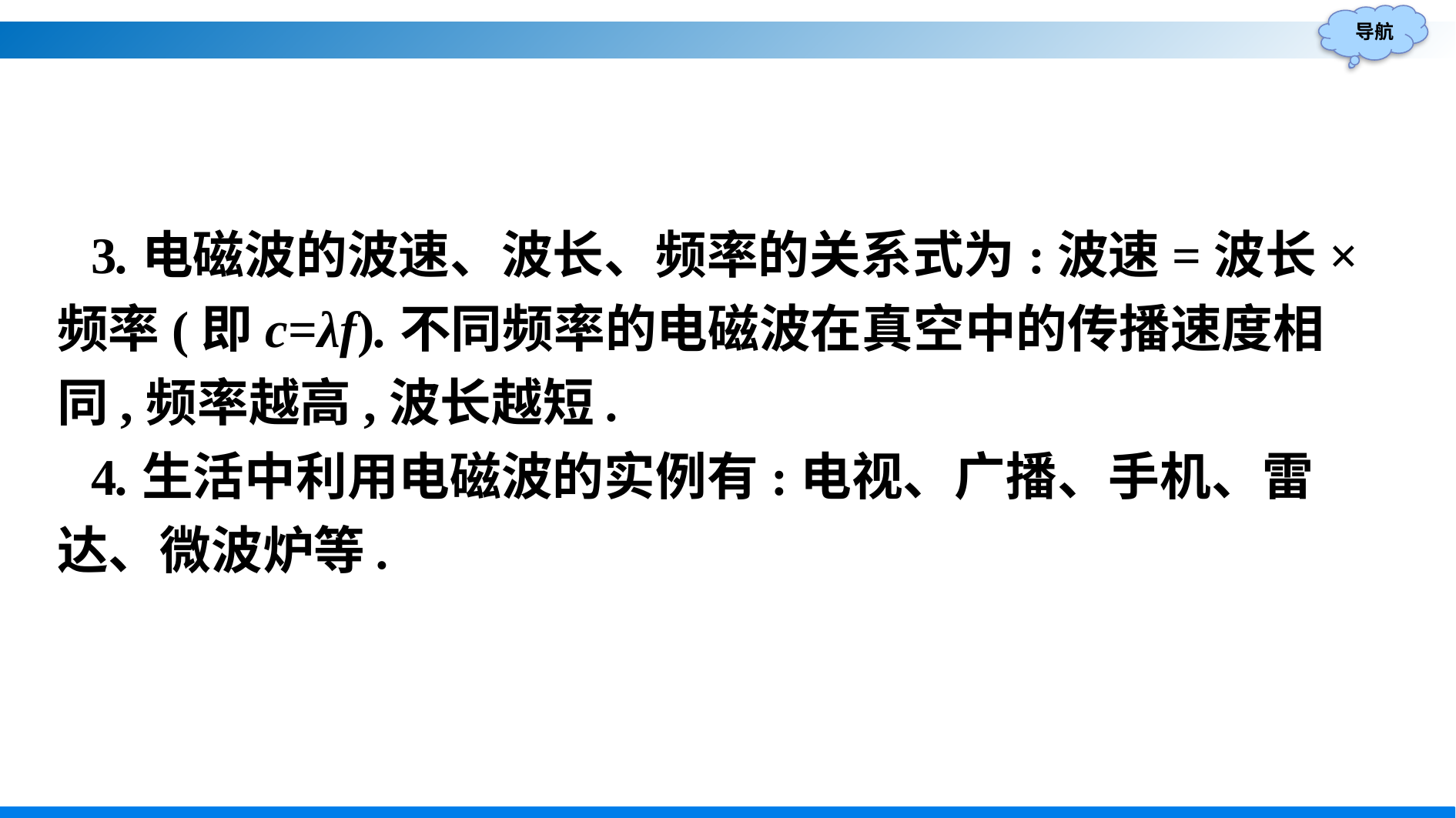

3.电磁波的波速、波长、频率的关系式为:波速=波长×频率(即c=λf).不同频率的电磁波在真空中的传播速度相同,频率越高,波长越短.
4.生活中利用电磁波的实例有:电视、广播、手机、雷达、微波炉等.